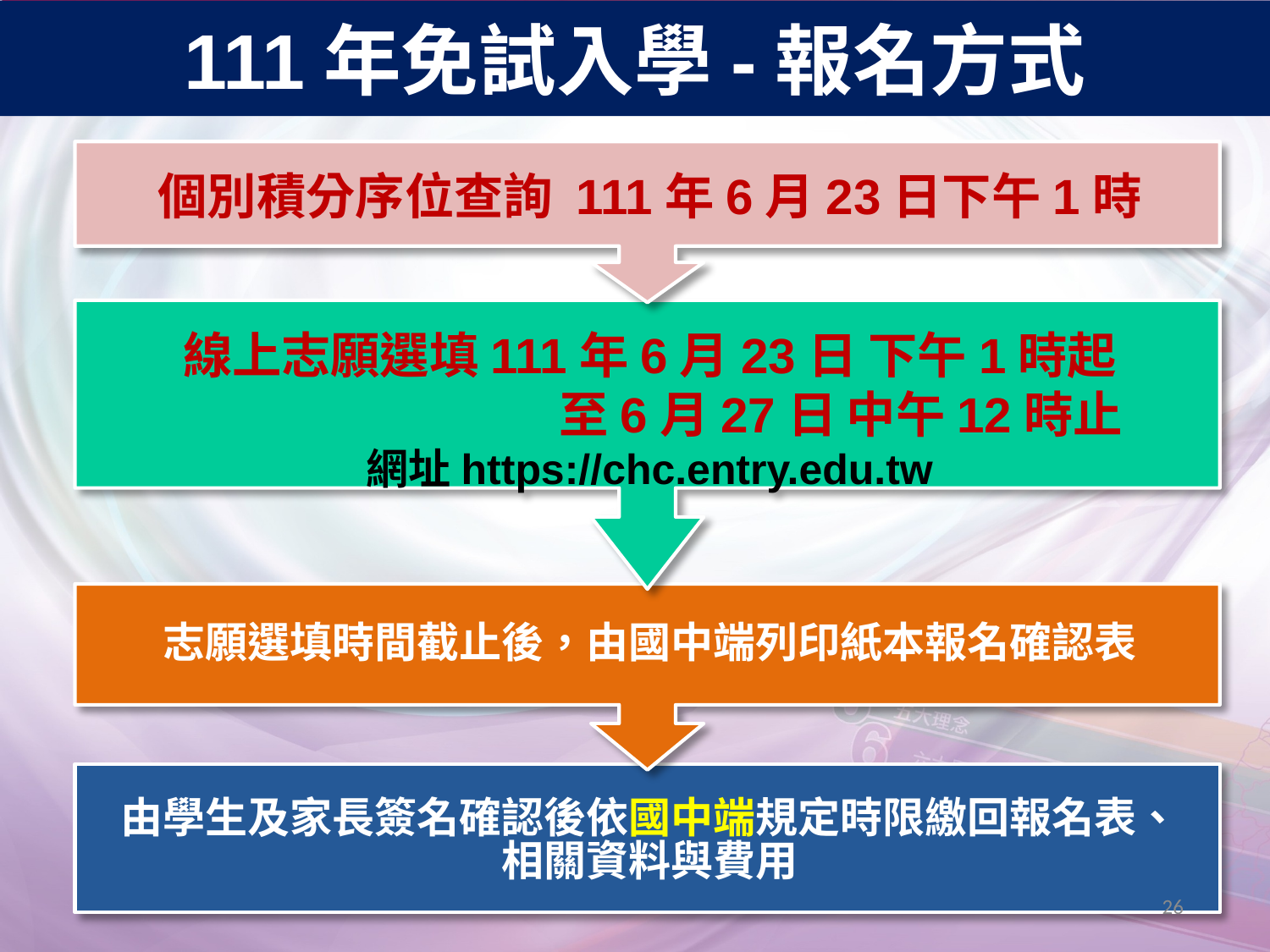

111年免試入學-報名方式
個別積分序位查詢 111年6月23日下午1時
線上志願選填111年6月23日 下午1時起
                                 至6月27日 中午12時止
網址https://chc.entry.edu.tw
志願選填時間截止後，由國中端列印紙本報名確認表

由學生及家長簽名確認後依國中端規定時限繳回報名表、相關資料與費用

26